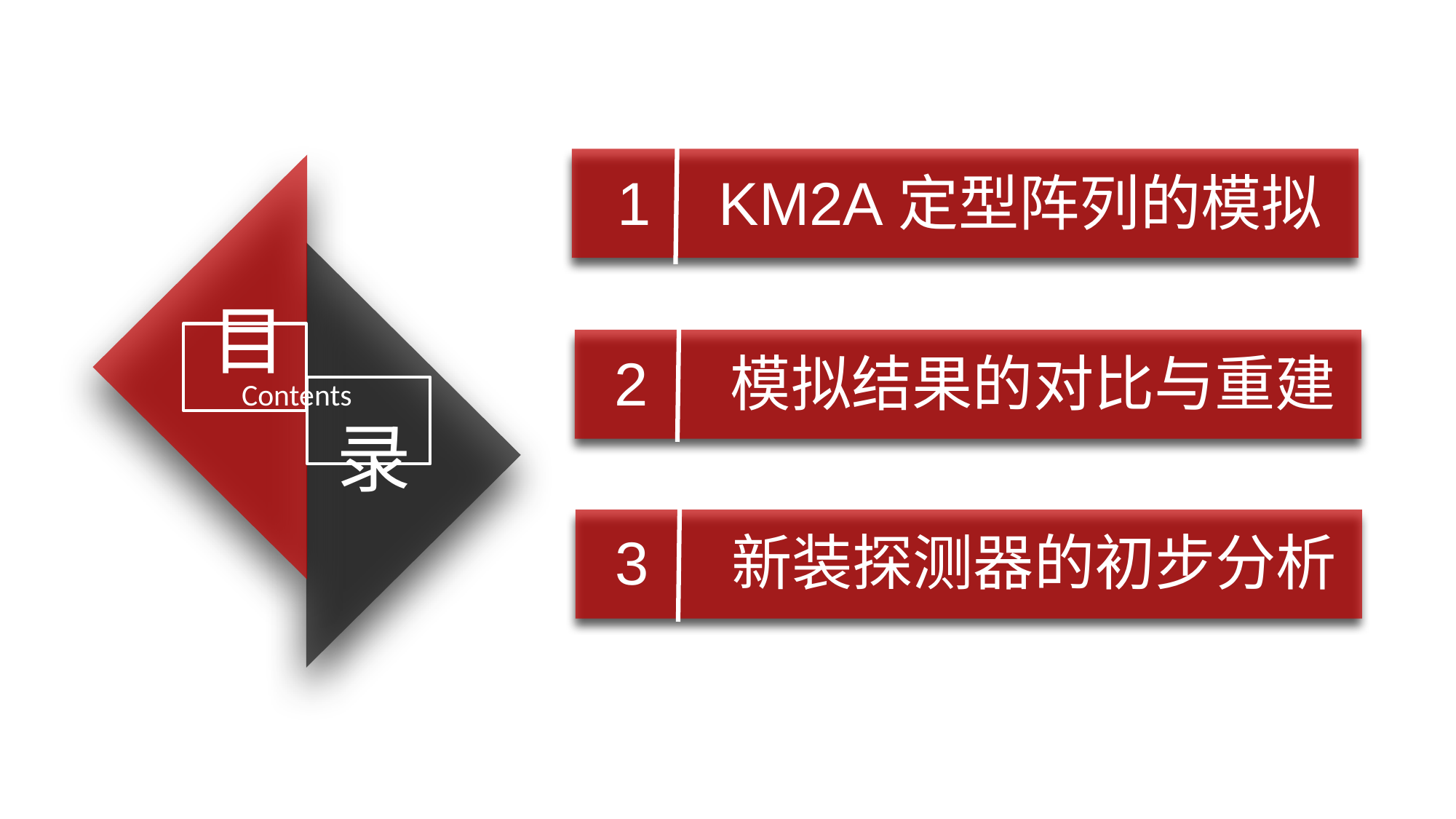

1    KM2A定型阵列的模拟

目

2    模拟结果的对比与重建

Contents

录

3    新装探测器的初步分析